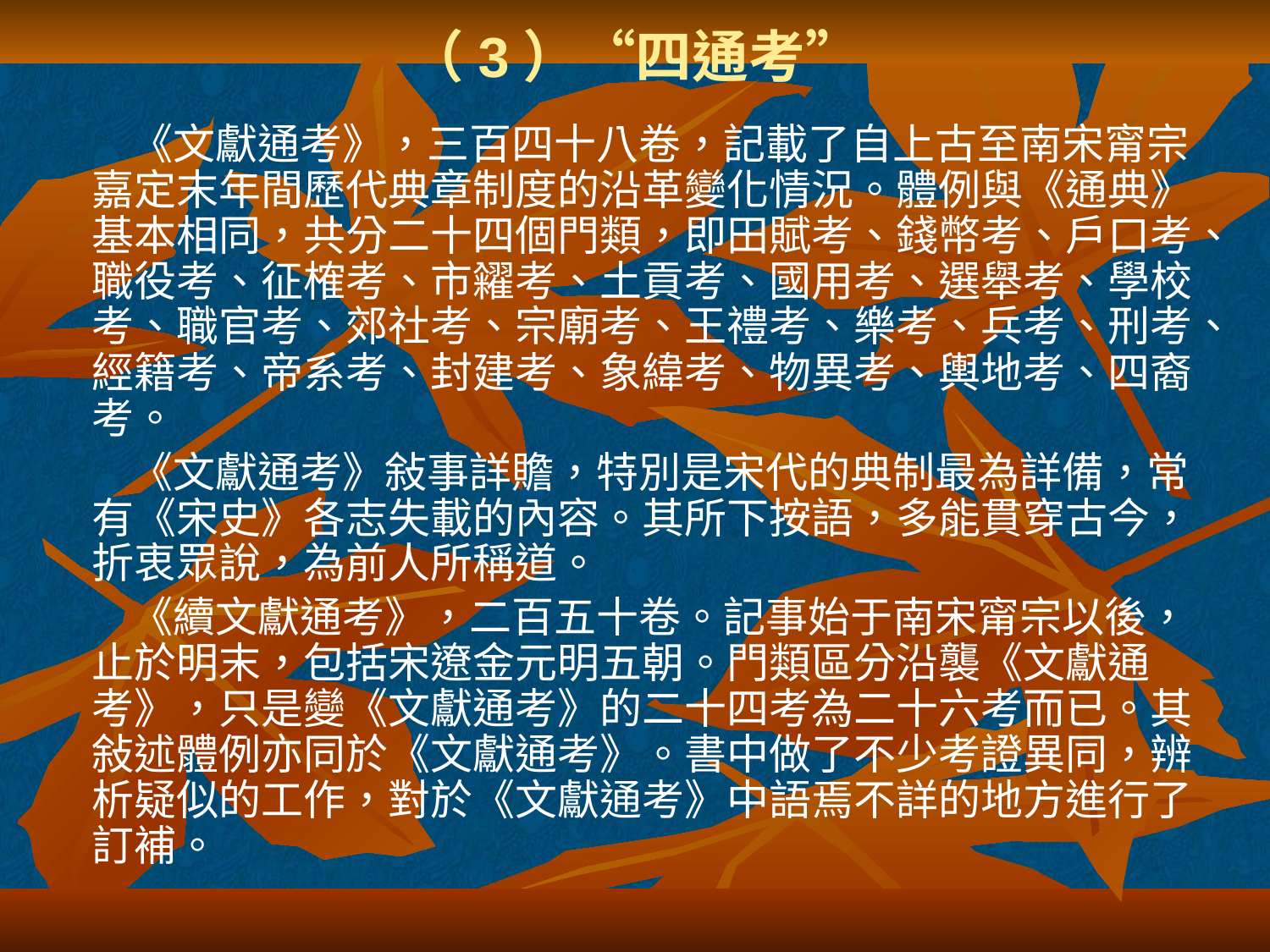

# （3）“四通考”
        《文獻通考》，三百四十八卷，記載了自上古至南宋甯宗嘉定末年間歷代典章制度的沿革變化情況。體例與《通典》基本相同，共分二十四個門類，即田賦考、錢幣考、戶口考、職役考、征榷考、市糴考、土貢考、國用考、選舉考、學校考、職官考、郊社考、宗廟考、王禮考、樂考、兵考、刑考、經籍考、帝系考、封建考、象緯考、物異考、輿地考、四裔考。
        《文獻通考》敍事詳贍，特別是宋代的典制最為詳備，常有《宋史》各志失載的內容。其所下按語，多能貫穿古今，折衷眾說，為前人所稱道。
        《續文獻通考》，二百五十卷。記事始于南宋甯宗以後，止於明末，包括宋遼金元明五朝。門類區分沿襲《文獻通考》，只是變《文獻通考》的二十四考為二十六考而已。其敍述體例亦同於《文獻通考》。書中做了不少考證異同，辨析疑似的工作，對於《文獻通考》中語焉不詳的地方進行了訂補。